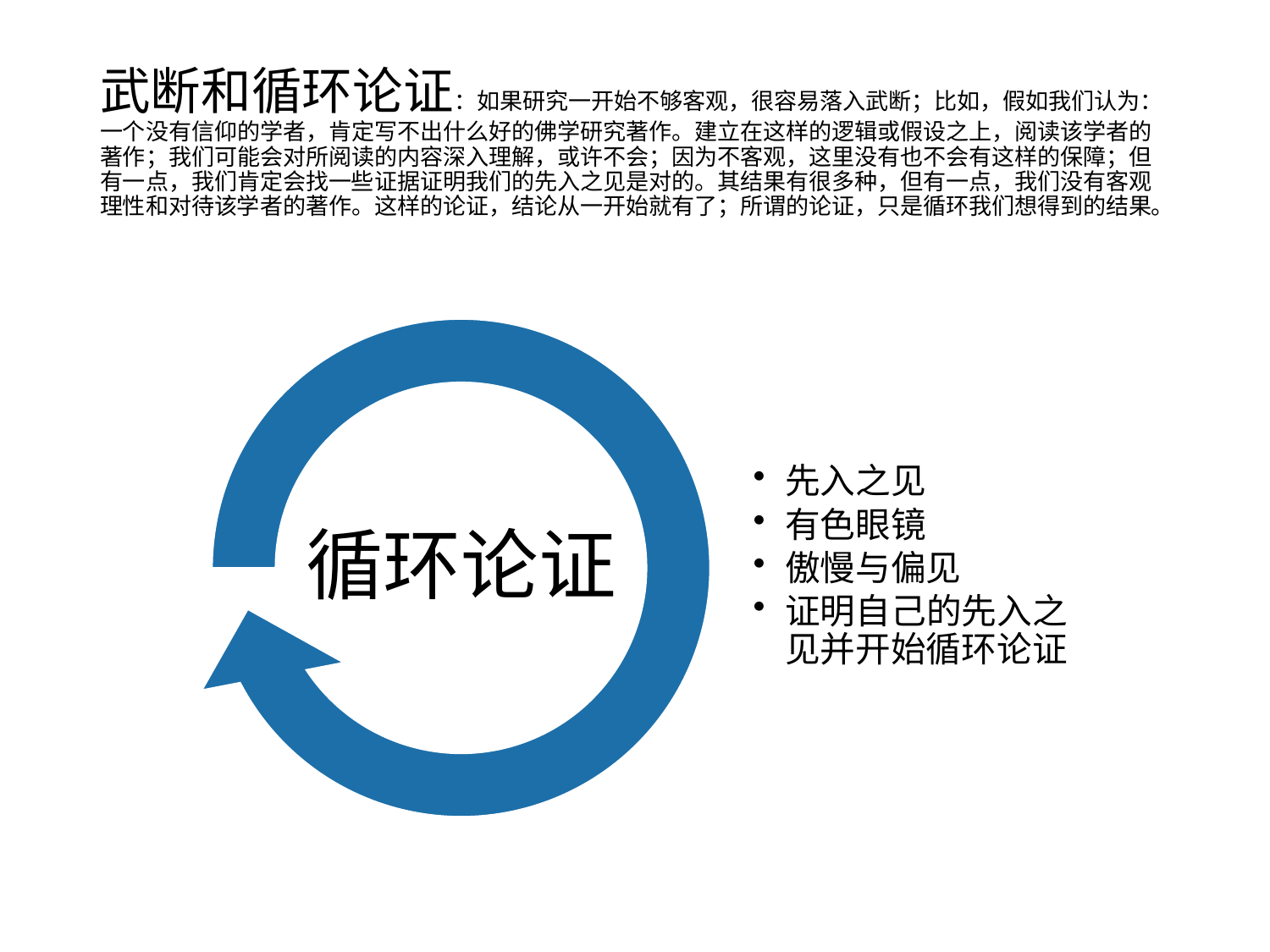

# 武断和循环论证：如果研究一开始不够客观，很容易落入武断；比如，假如我们认为：一个没有信仰的学者，肯定写不出什么好的佛学研究著作。建立在这样的逻辑或假设之上，阅读该学者的著作；我们可能会对所阅读的内容深入理解，或许不会；因为不客观，这里没有也不会有这样的保障；但有一点，我们肯定会找一些证据证明我们的先入之见是对的。其结果有很多种，但有一点，我们没有客观理性和对待该学者的著作。这样的论证，结论从一开始就有了；所谓的论证，只是循环我们想得到的结果。
先入之见
有色眼镜
傲慢与偏见
证明自己的先入之见并开始循环论证
循环论证